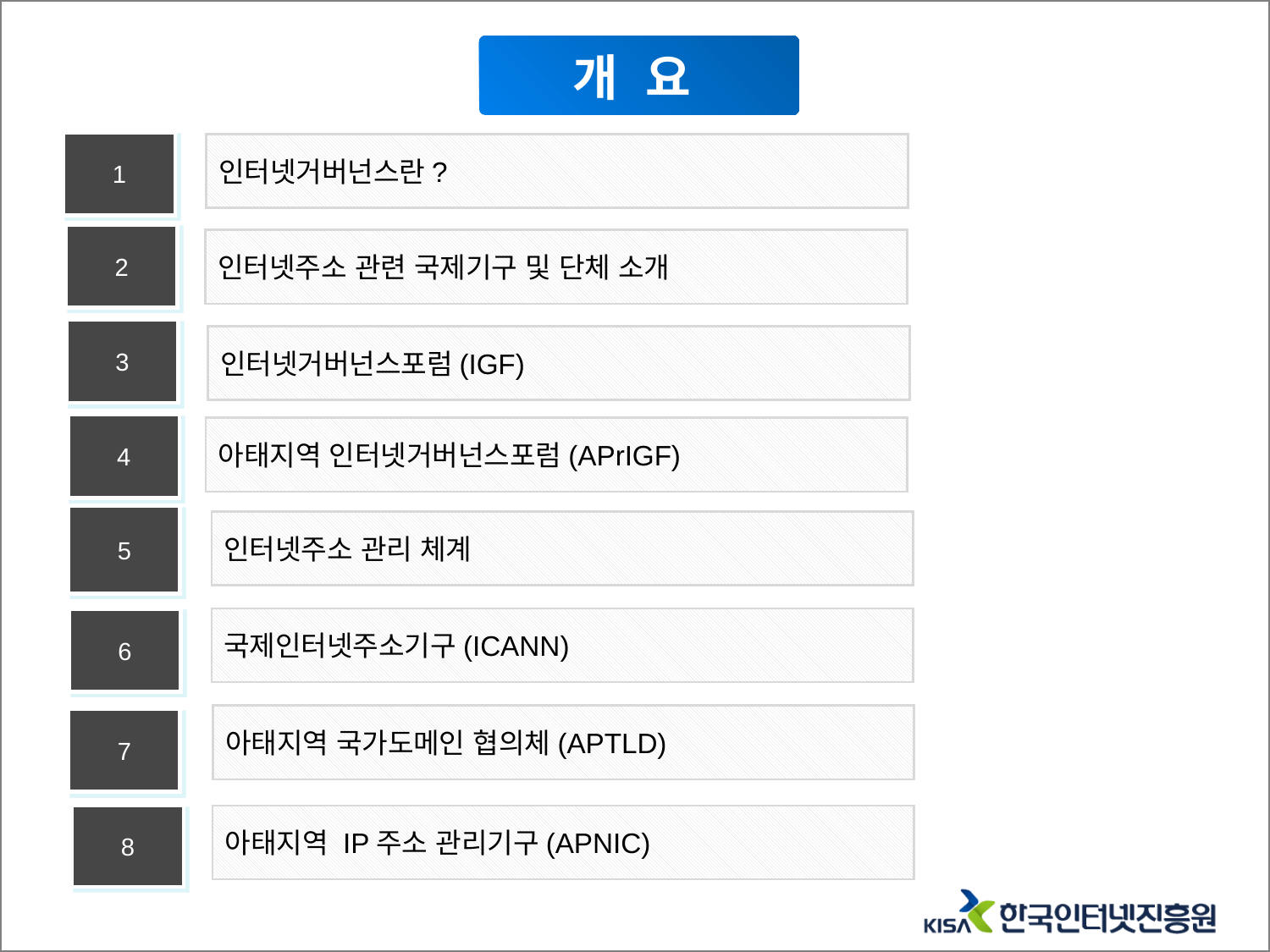

개  요
#
1
인터넷거버넌스란?
2
인터넷주소 관련 국제기구 및 단체 소개
3
인터넷거버넌스포럼(IGF)
4
아태지역 인터넷거버넌스포럼(APrIGF)
5

인터넷주소 관리 체계

국제인터넷주소기구(ICANN)

6

아태지역 국가도메인 협의체(APTLD)

7

아태지역 IP주소 관리기구(APNIC)

8